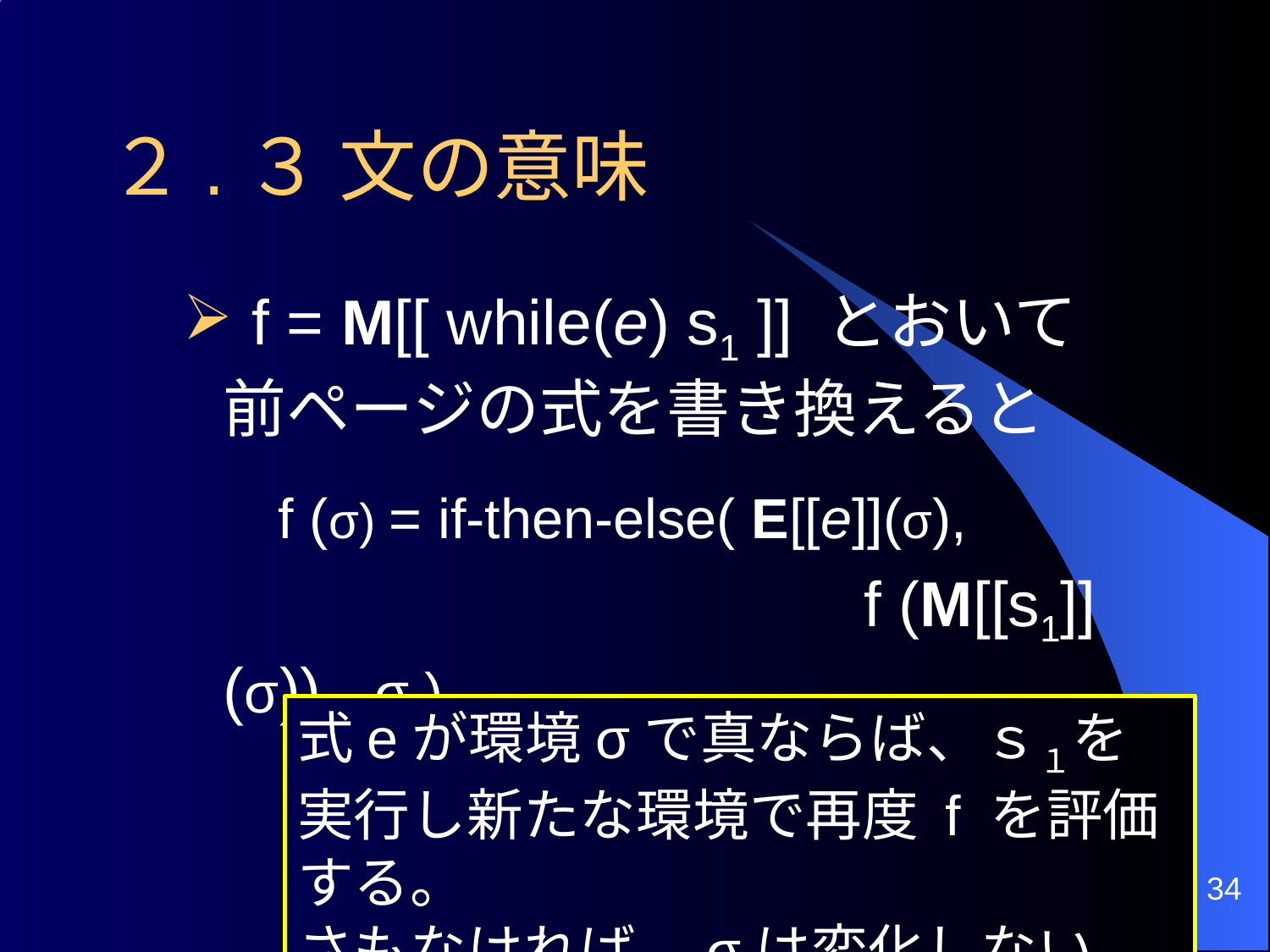

# ２.３ 文の意味
 f = M[[ while(e) s1 ]] とおいて
前ページの式を書き換えると
  f (σ) = if-then-else( E[[e]](σ),
			                      f (M[[s1]](σ)),  σ )

式eが環境σで真ならば、ｓ１を実行し新たな環境で再度 f を評価する。
さもなければ、σは変化しない。
34